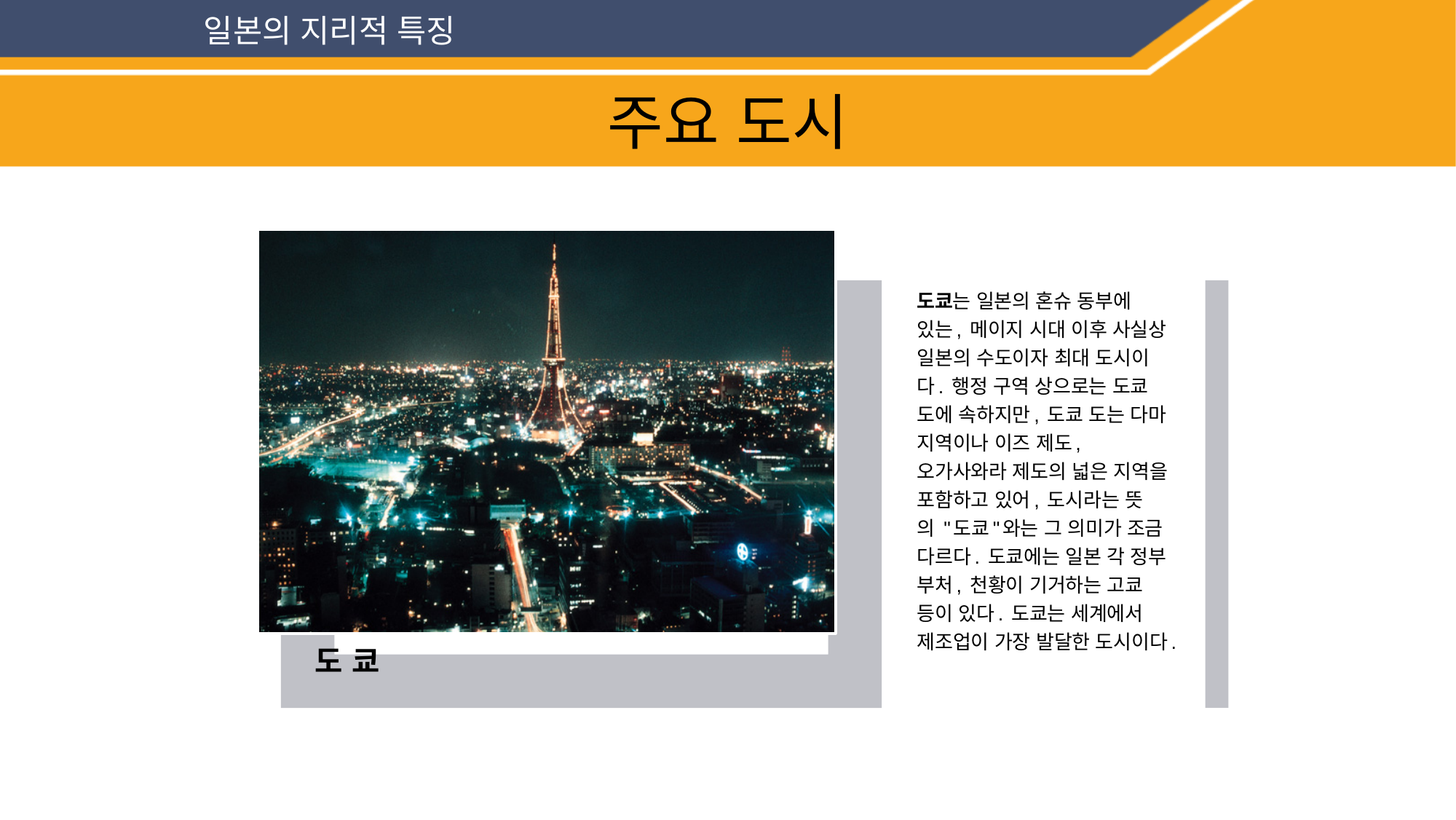

일본의 지리적 특징
주요 도시
도 쿄
도쿄는 일본의 혼슈 동부에 있는, 메이지 시대 이후 사실상 일본의 수도이자 최대 도시이다. 행정 구역 상으로는 도쿄 도에 속하지만, 도쿄 도는 다마 지역이나 이즈 제도, 오가사와라 제도의 넓은 지역을 포함하고 있어, 도시라는 뜻의 "도쿄"와는 그 의미가 조금 다르다. 도쿄에는 일본 각 정부 부처, 천황이 기거하는 고쿄 등이 있다. 도쿄는 세계에서 제조업이 가장 발달한 도시이다.